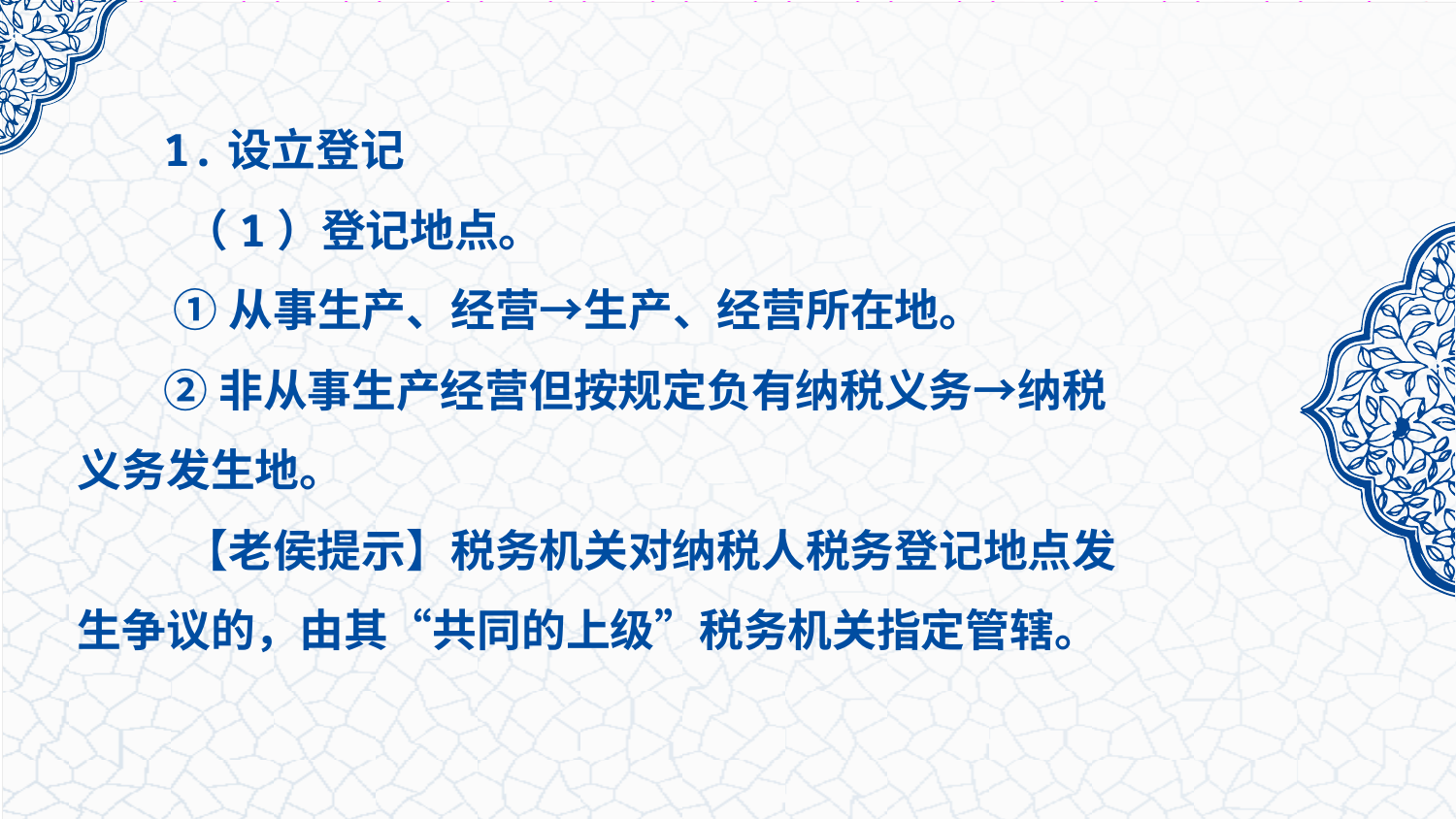

1.设立登记
 （1）登记地点。
 ①从事生产、经营→生产、经营所在地。
②非从事生产经营但按规定负有纳税义务→纳税义务发生地。
 【老侯提示】税务机关对纳税人税务登记地点发生争议的，由其“共同的上级”税务机关指定管辖。